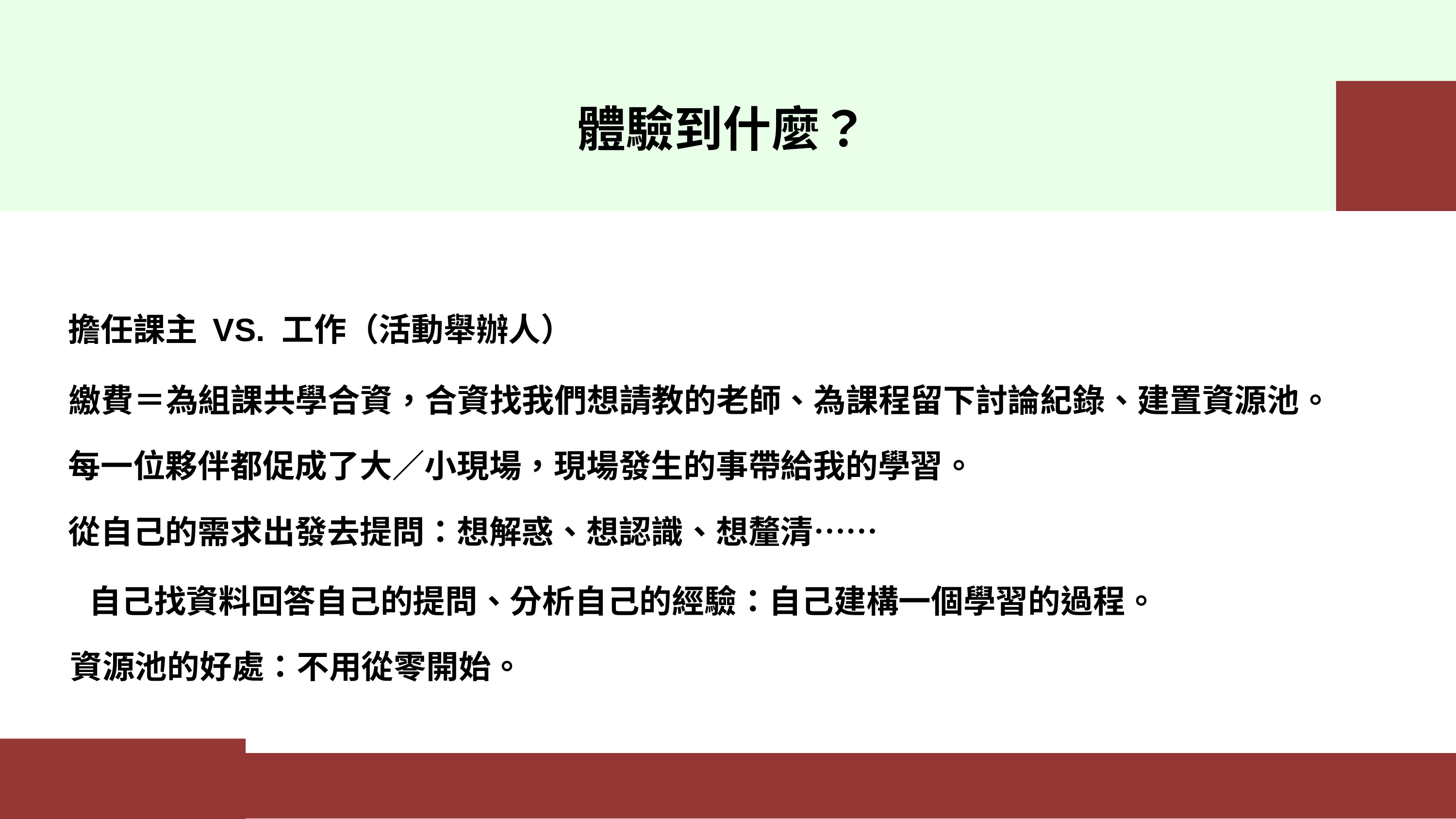

體驗到什麼？

擔任課主 VS. 工作（活動舉辦人）
繳費＝為組課共學合資，合資找我們想請教的老師、為課程留下討論紀錄、建置資源池。
每一位夥伴都促成了大／小現場，現場發生的事帶給我的學習。
從自己的需求出發去提問：想解惑、想認識、想釐清……
自己找資料回答自己的提問、分析自己的經驗：自己建構一個學習的過程。
資源池的好處：不用從零開始。